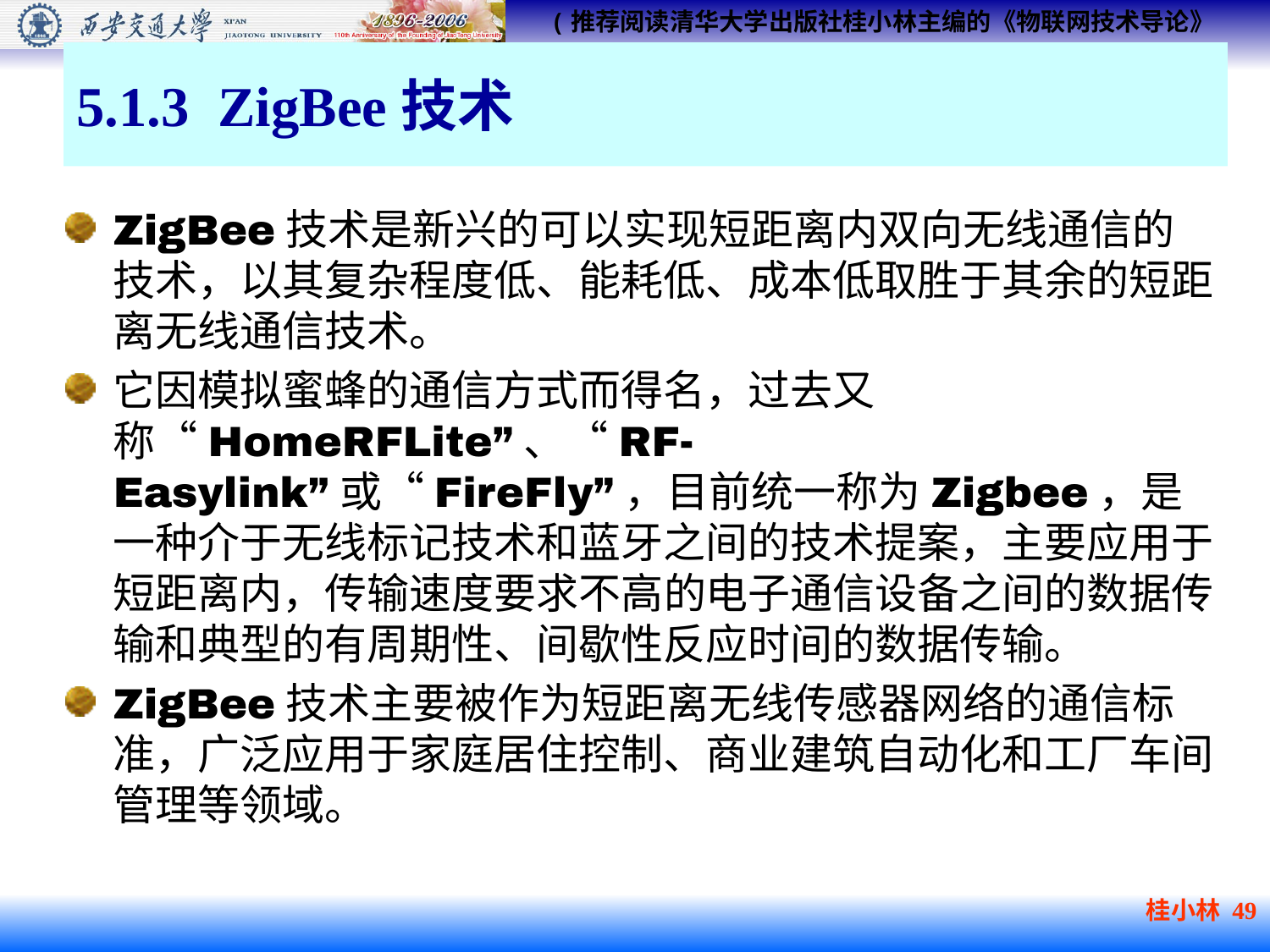

# 5.1.3  ZigBee技术
ZigBee技术是新兴的可以实现短距离内双向无线通信的技术，以其复杂程度低、能耗低、成本低取胜于其余的短距离无线通信技术。
它因模拟蜜蜂的通信方式而得名，过去又称“HomeRFLite”、“RF-Easylink”或“FireFly”，目前统一称为Zigbee，是一种介于无线标记技术和蓝牙之间的技术提案，主要应用于短距离内，传输速度要求不高的电子通信设备之间的数据传输和典型的有周期性、间歇性反应时间的数据传输。
ZigBee技术主要被作为短距离无线传感器网络的通信标准，广泛应用于家庭居住控制、商业建筑自动化和工厂车间管理等领域。
桂小林 49